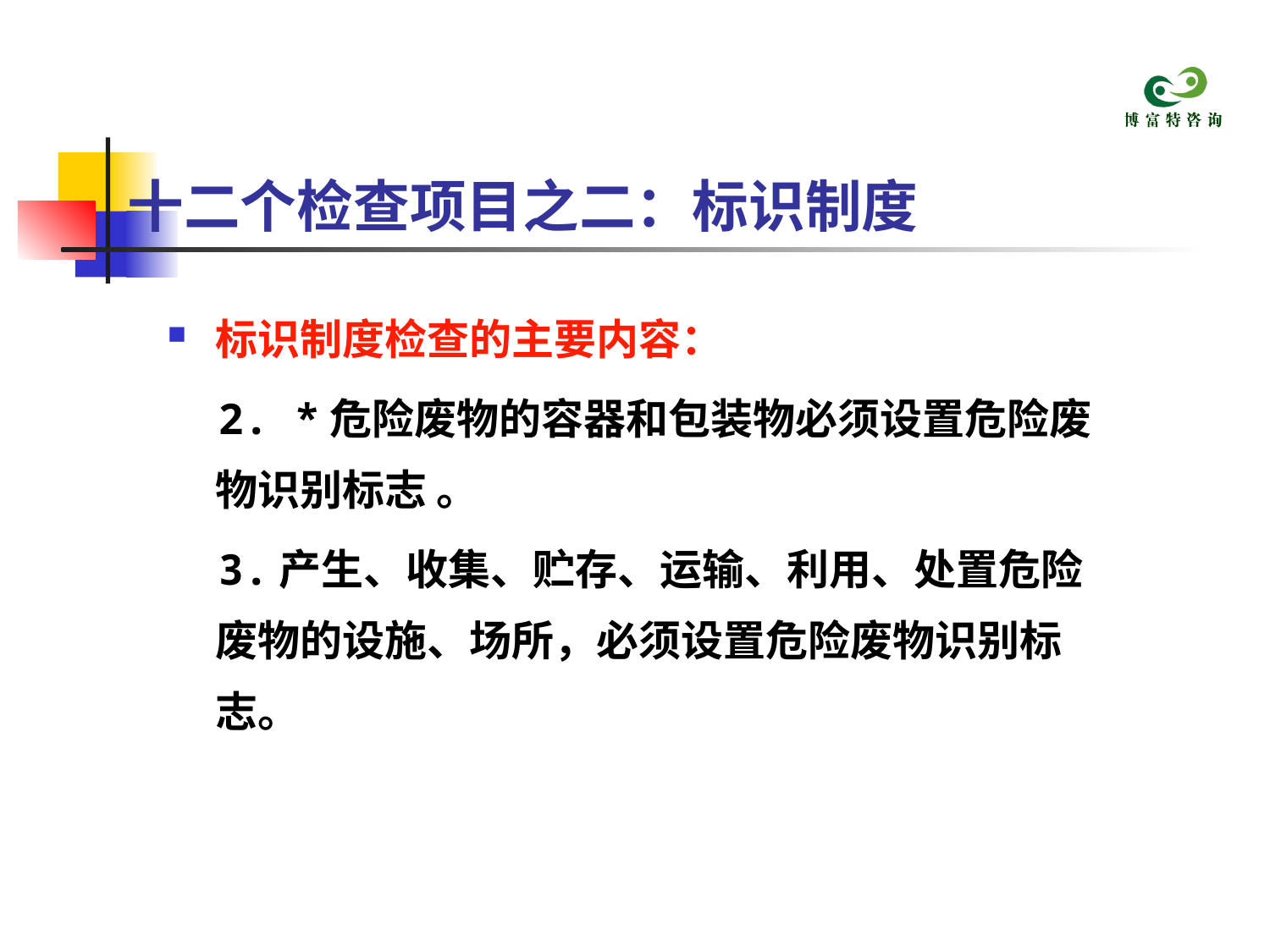

# 十二个检查项目之二：标识制度
标识制度检查的主要内容：
  2. *危险废物的容器和包装物必须设置危险废物识别标志 。
  3.产生、收集、贮存、运输、利用、处置危险废物的设施、场所，必须设置危险废物识别标志。